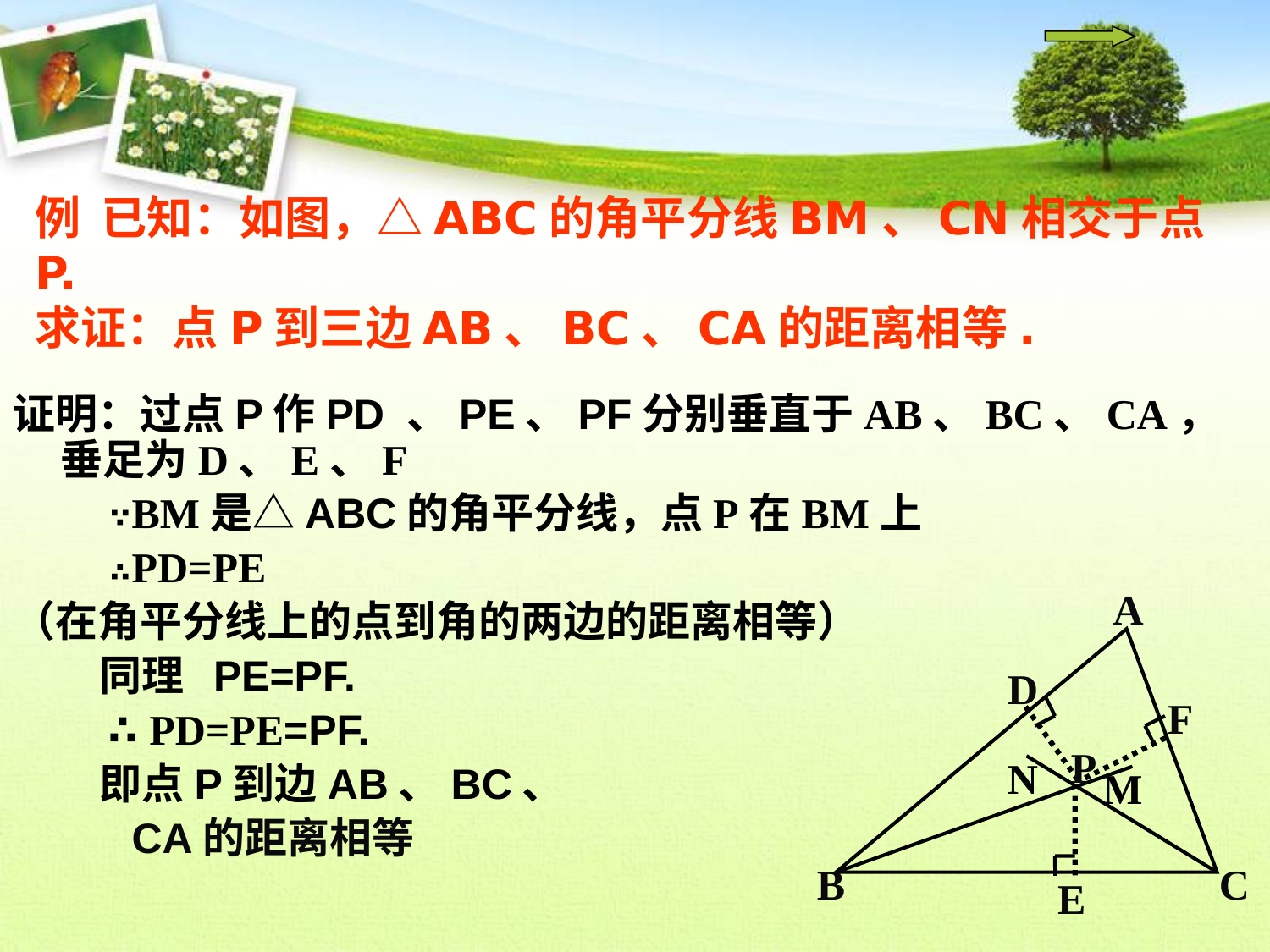

# 例  已知：如图，△ABC的角平分线BM、CN相交于点P. 求证：点P到三边AB、BC、CA的距离相等.
证明：过点P作PD 、PE、PF分别垂直于AB、BC、CA，垂足为D、E、F
         ∵BM是△ABC的角平分线，点P在BM上
         ∴PD=PE
（在角平分线上的点到角的两边的距离相等）
        同理  PE=PF.
        ∴ PD=PE=PF.
        即点P到边AB、BC、
          CA的距离相等

A

P
B
C
N
M
D
F

E